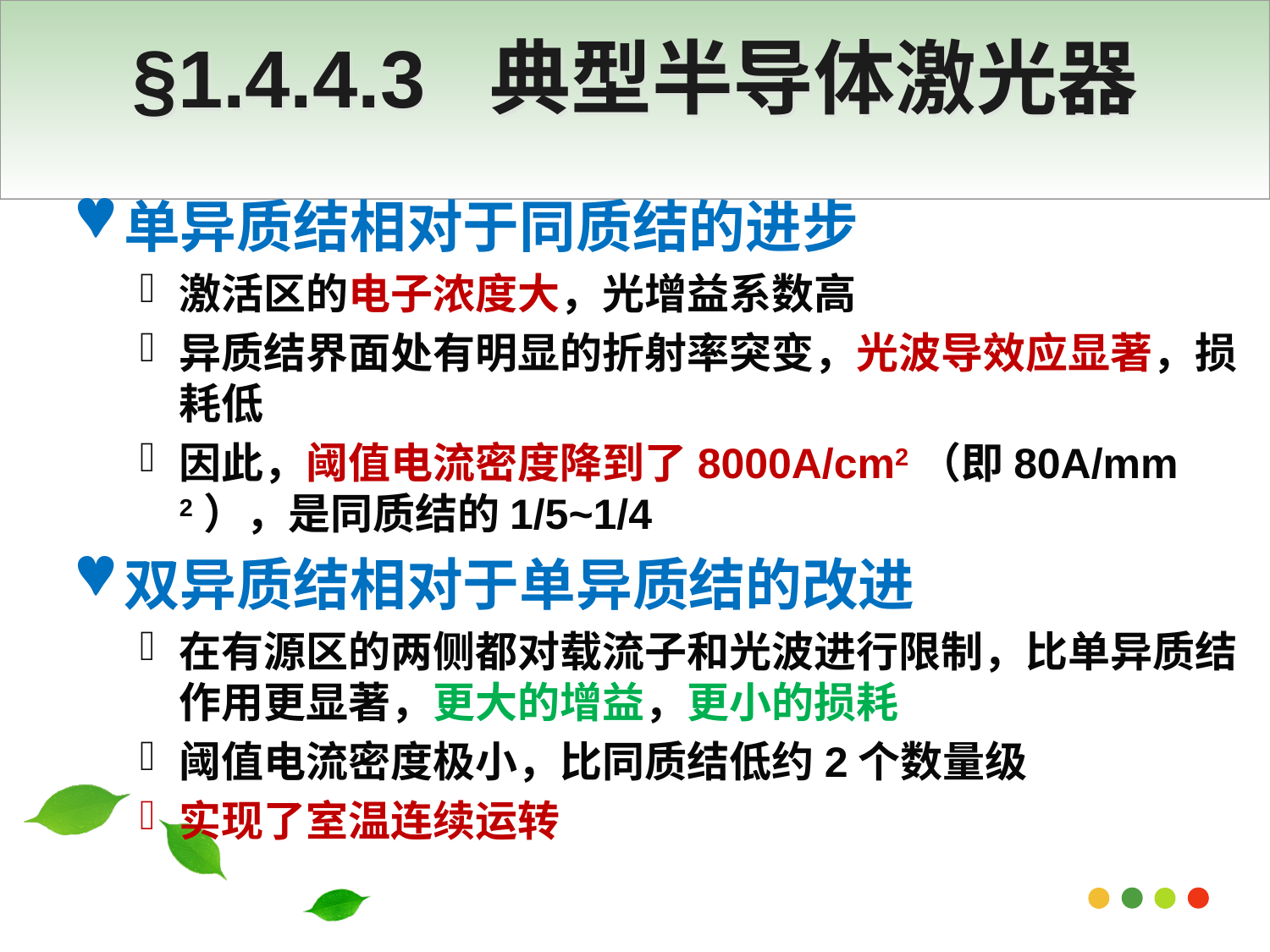

# §1.4.4.3  典型半导体激光器
单异质结相对于同质结的进步
激活区的电子浓度大，光增益系数高
异质结界面处有明显的折射率突变，光波导效应显著，损耗低
因此，阈值电流密度降到了8000A/cm2（即80A/mm2），是同质结的1/5~1/4
双异质结相对于单异质结的改进
在有源区的两侧都对载流子和光波进行限制，比单异质结作用更显著，更大的增益，更小的损耗
阈值电流密度极小，比同质结低约2个数量级
实现了室温连续运转